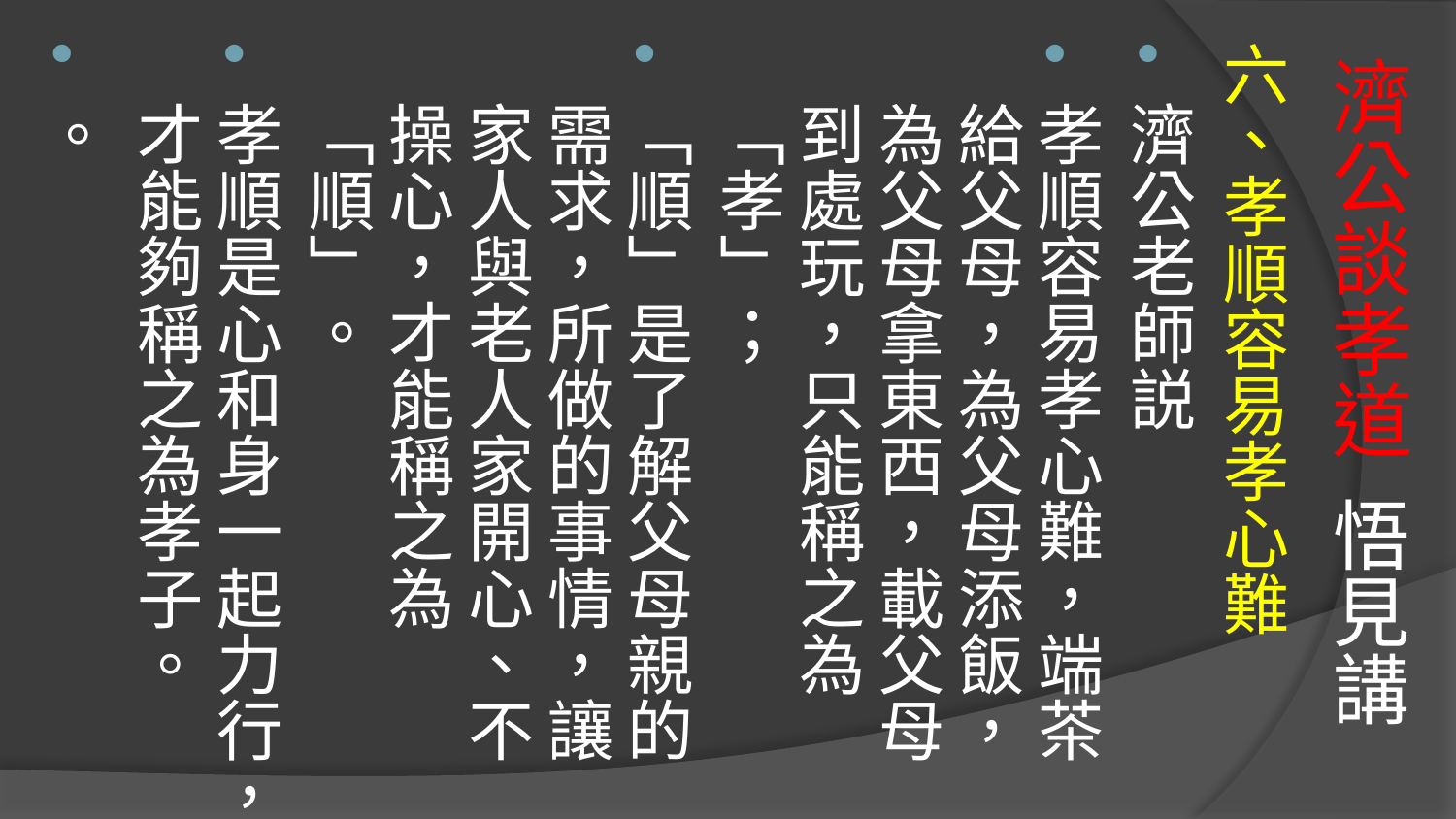

# 濟公談孝道  悟見講
六、孝順容易孝心難
濟公老師説
孝順容易孝心難，端茶給父母，為父母添飯，為父母拿東西，載父母到處玩，只能稱之為「孝」；
「順」是了解父母親的需求，所做的事情，讓家人與老人家開心、不操心，才能稱之為「順」。
孝順是心和身一起力行，才能夠稱之為孝子。
。